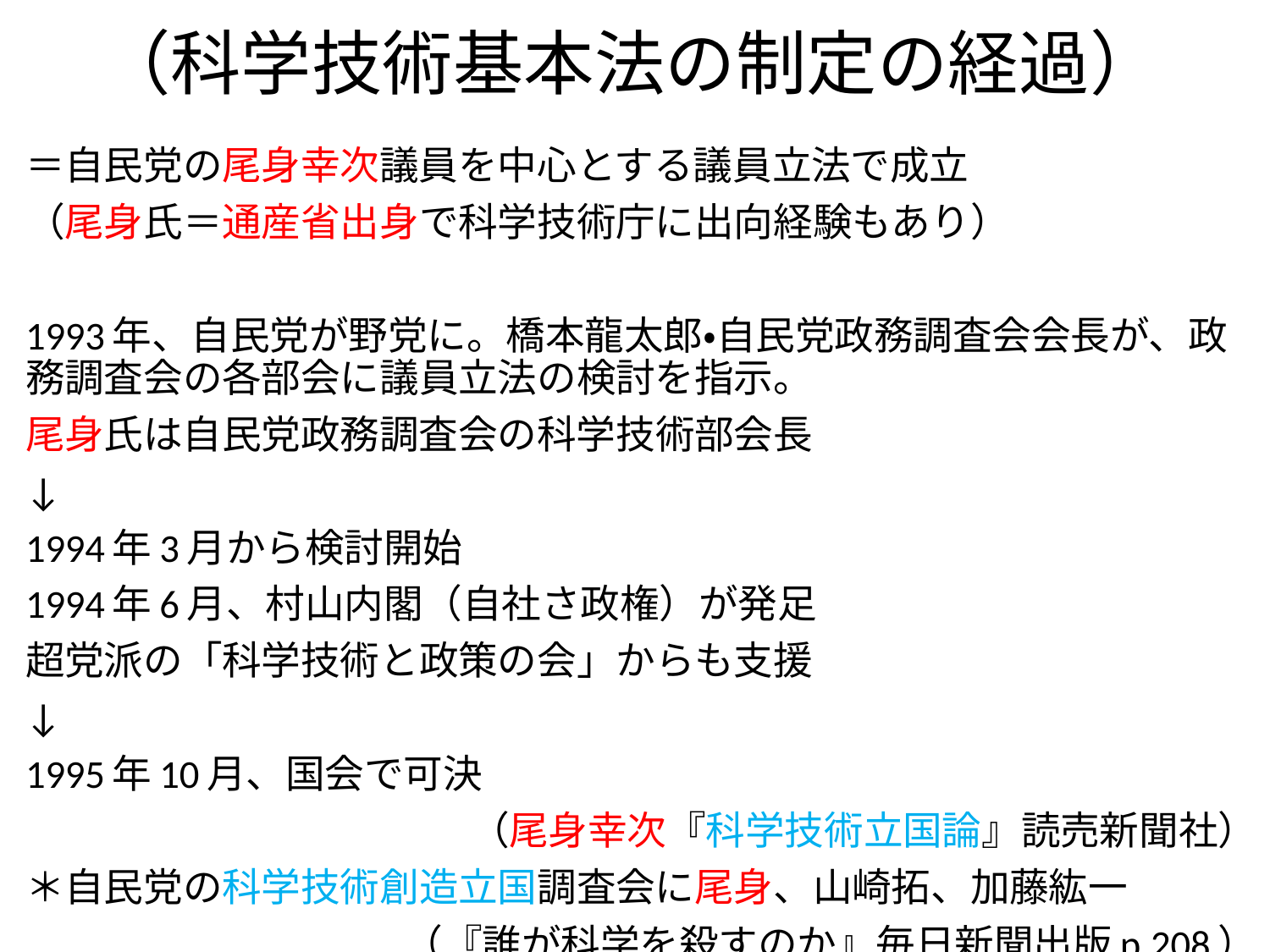

# （科学技術基本法の制定の経過）
＝自民党の尾身幸次議員を中心とする議員立法で成立
（尾身氏＝通産省出身で科学技術庁に出向経験もあり）

1993年、自民党が野党に。橋本龍太郎・自民党政務調査会会長が、政務調査会の各部会に議員立法の検討を指示。
尾身氏は自民党政務調査会の科学技術部会長
↓
1994年3月から検討開始
1994年6月、村山内閣（自社さ政権）が発足
超党派の「科学技術と政策の会」からも支援
↓
1995年10月、国会で可決
（尾身幸次『科学技術立国論』読売新聞社）
＊自民党の科学技術創造立国調査会に尾身、山崎拓、加藤紘一
（『誰が科学を殺すのか』毎日新聞出版p.208）